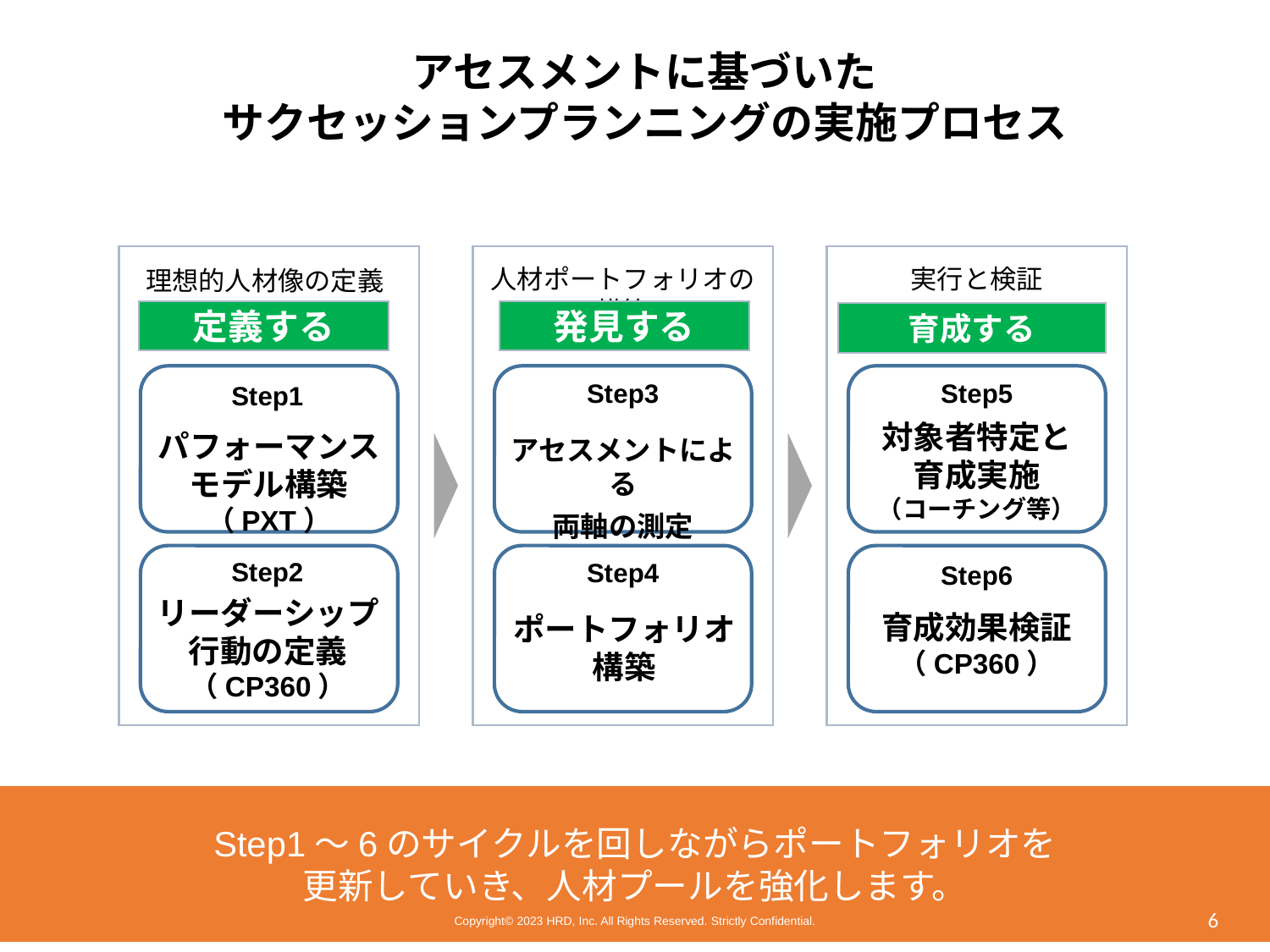

アセスメントに基づいた
サクセッションプランニングの実施プロセス

実行と検証

人材ポートフォリオの構築

理想的人材像の定義

Step1

定義する
発見する
育成する
Step3
Step5
対象者特定と
育成実施
（コーチング等）
パフォーマンスモデル構築（PXT）
アセスメントによる
両軸の測定
Step2
Step4
Step6
リーダーシップ
行動の定義（CP360）
育成効果検証
（CP360）
ポートフォリオ
構築
Step1～6のサイクルを回しながらポートフォリオを
更新していき、人材プールを強化します。
6
Copyright©️ 2023 HRD, Inc. All Rights Reserved. Strictly Confidential.